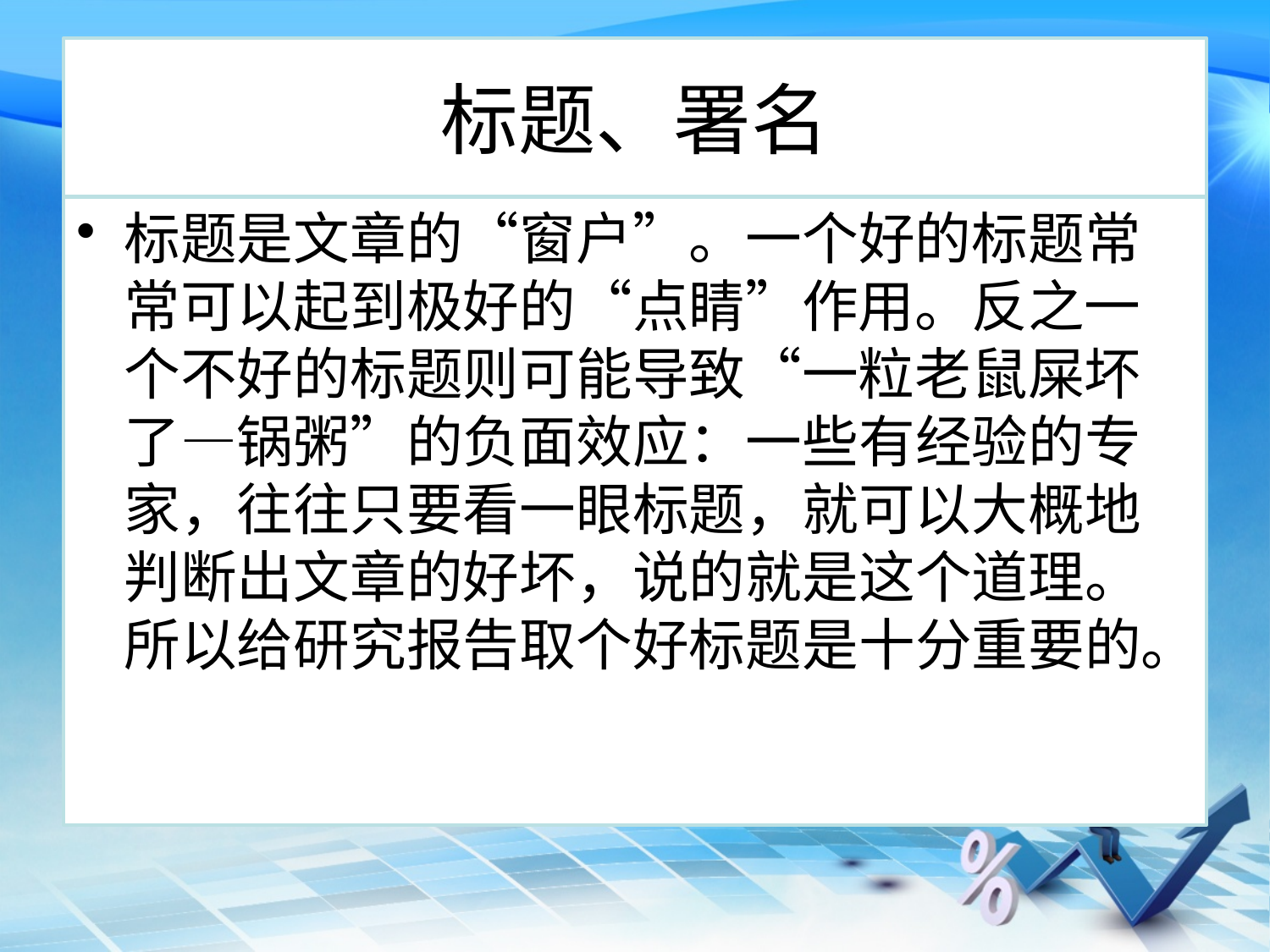

# 标题、署名
标题是文章的“窗户”。一个好的标题常常可以起到极好的“点睛”作用。反之一个不好的标题则可能导致“一粒老鼠屎坏了—锅粥”的负面效应：一些有经验的专家，往往只要看一眼标题，就可以大概地判断出文章的好坏，说的就是这个道理。所以给研究报告取个好标题是十分重要的。
43